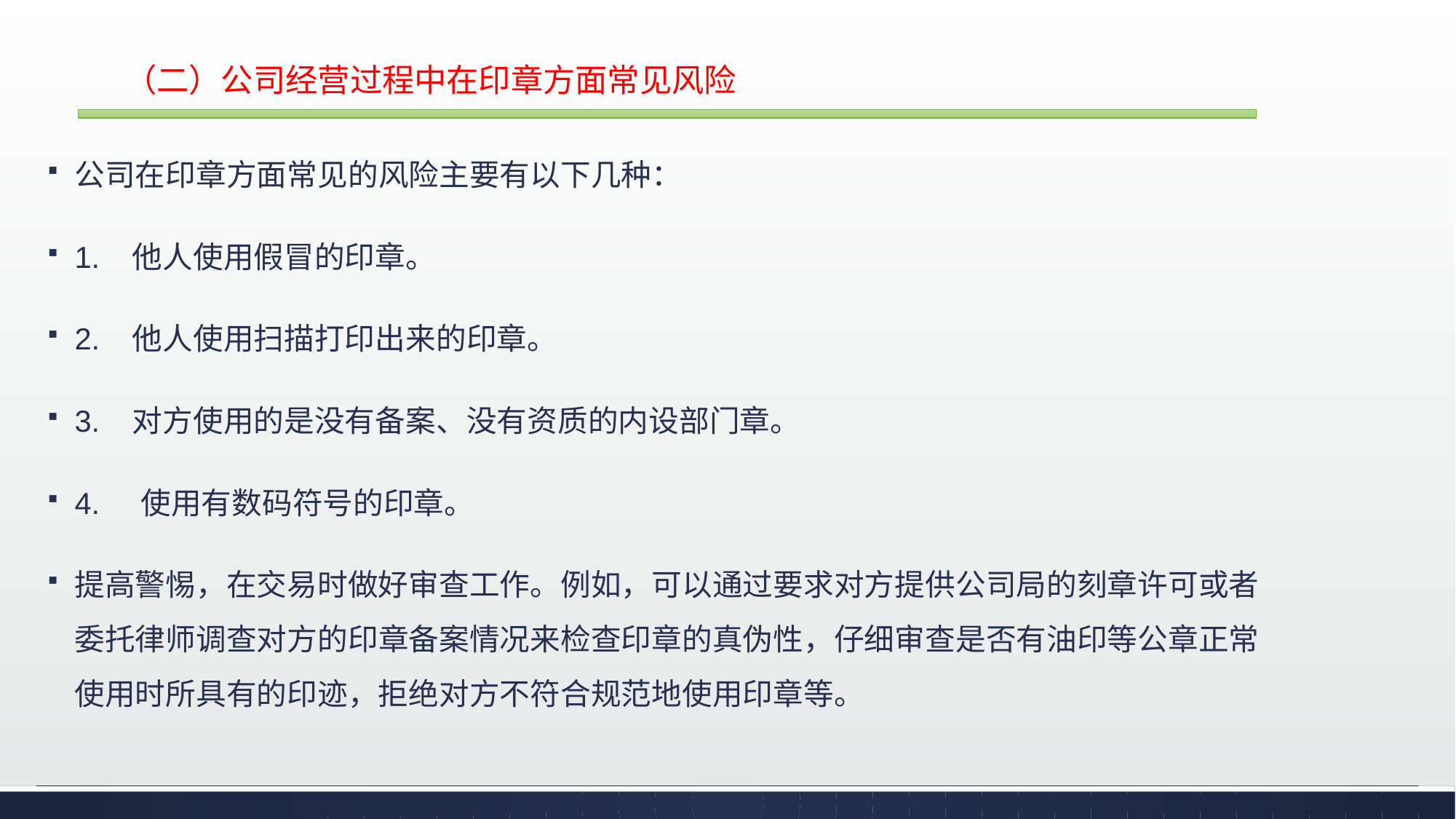

# （二）公司经营过程中在印章方面常见风险

公司在印章方面常见的风险主要有以下几种：
1.   他人使用假冒的印章。
2.   他人使用扫描打印出来的印章。
3.   对方使用的是没有备案、没有资质的内设部门章。
4.    使用有数码符号的印章。
提高警惕，在交易时做好审查工作。例如，可以通过要求对方提供公司局的刻章许可或者委托律师调查对方的印章备案情况来检查印章的真伪性，仔细审查是否有油印等公章正常使用时所具有的印迹，拒绝对方不符合规范地使用印章等。